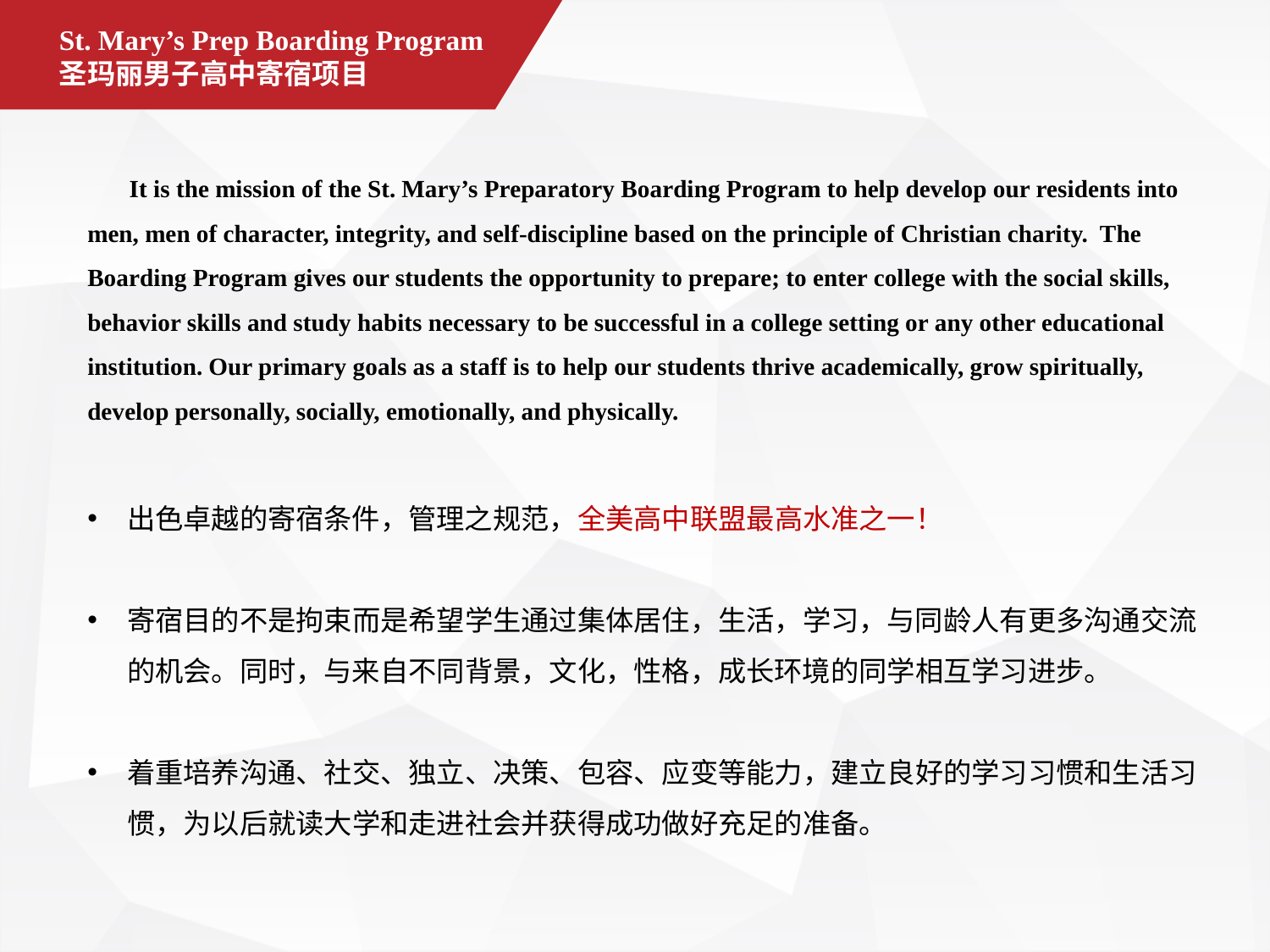

St. Mary’s Prep Boarding Program
圣玛丽男子高中寄宿项目
      It is the mission of the St. Mary’s Preparatory Boarding Program to help develop our residents into men, men of character, integrity, and self-discipline based on the principle of Christian charity.  The Boarding Program gives our students the opportunity to prepare; to enter college with the social skills, behavior skills and study habits necessary to be successful in a college setting or any other educational institution. Our primary goals as a staff is to help our students thrive academically, grow spiritually, develop personally, socially, emotionally, and physically.
出色卓越的寄宿条件，管理之规范，全美高中联盟最高水准之一！

寄宿目的不是拘束而是希望学生通过集体居住，生活，学习，与同龄人有更多沟通交流的机会。同时，与来自不同背景，文化，性格，成长环境的同学相互学习进步。

着重培养沟通、社交、独立、决策、包容、应变等能力，建立良好的学习习惯和生活习惯，为以后就读大学和走进社会并获得成功做好充足的准备。